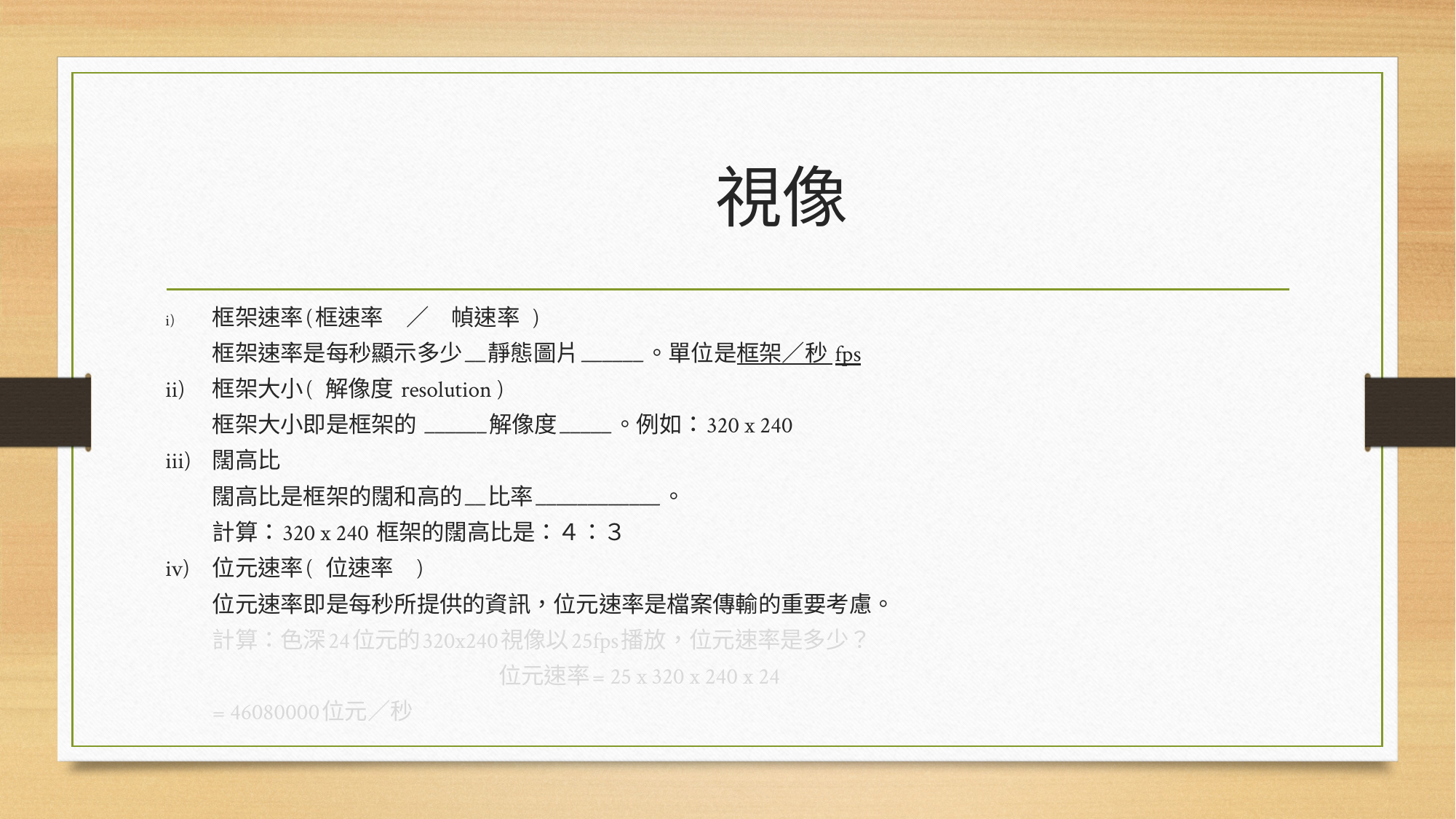

# 視像
i)	框架速率(框速率　／　幀速率  )
	框架速率是每秒顯示多少__靜態圖片______。單位是框架／秒 fps
ii)	框架大小(  解像度 resolution )
	框架大小即是框架的 ______解像度_____。例如：320 x 240
iii)	闊高比
	闊高比是框架的闊和高的__比率____________。
	計算：320 x 240 框架的闊高比是：４：３
iv)	位元速率(  位速率    )
	位元速率即是每秒所提供的資訊，位元速率是檔案傳輸的重要考慮。
	計算：色深24位元的320x240視像以25fps播放，位元速率是多少？
                                                                 位元速率= 25 x 320 x 240 x 24
						= 46080000位元／秒